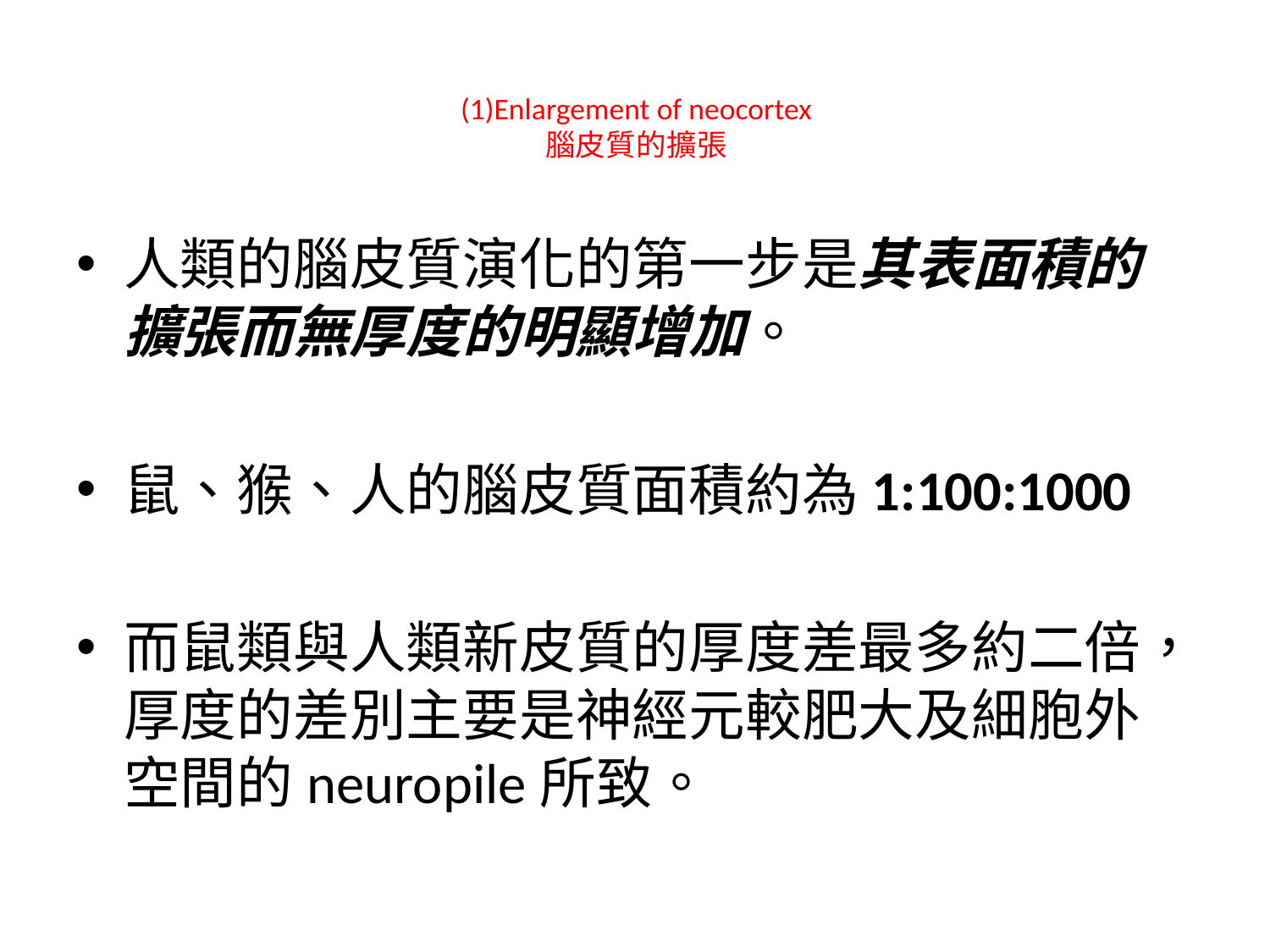

# (1)Enlargement of neocortex 腦皮質的擴張
人類的腦皮質演化的第一步是其表面積的擴張而無厚度的明顯增加。

鼠、猴、人的腦皮質面積約為1:100:1000

而鼠類與人類新皮質的厚度差最多約二倍，厚度的差別主要是神經元較肥大及細胞外空間的neuropile所致。